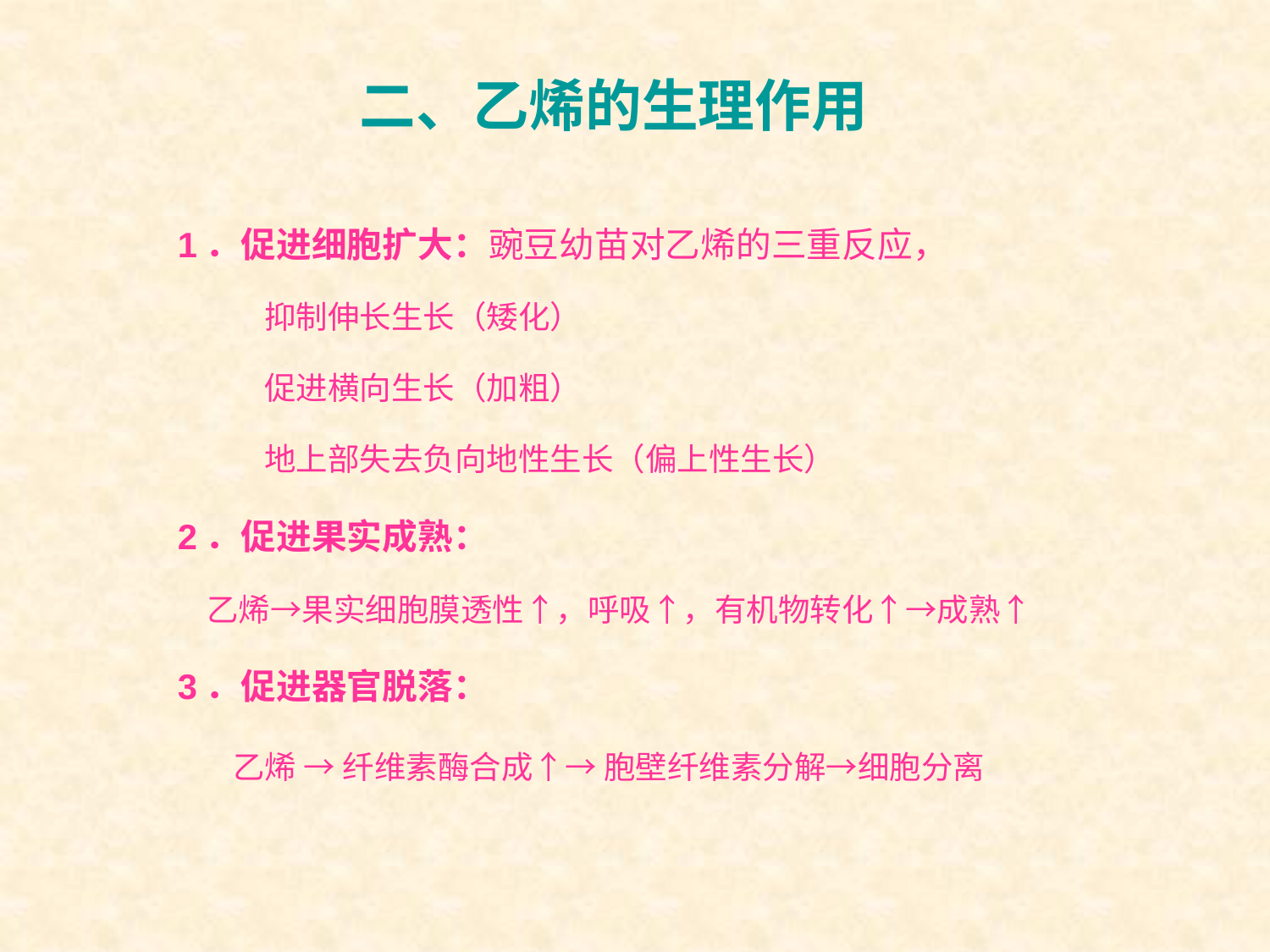

# 二、乙烯的生理作用
1．促进细胞扩大：豌豆幼苗对乙烯的三重反应，
           抑制伸长生长（矮化）
           促进横向生长（加粗）
           地上部失去负向地性生长（偏上性生长）
2．促进果实成熟：
   乙烯→果实细胞膜透性↑，呼吸↑，有机物转化↑→成熟↑
3．促进器官脱落：
      乙烯 → 纤维素酶合成↑→ 胞壁纤维素分解→细胞分离